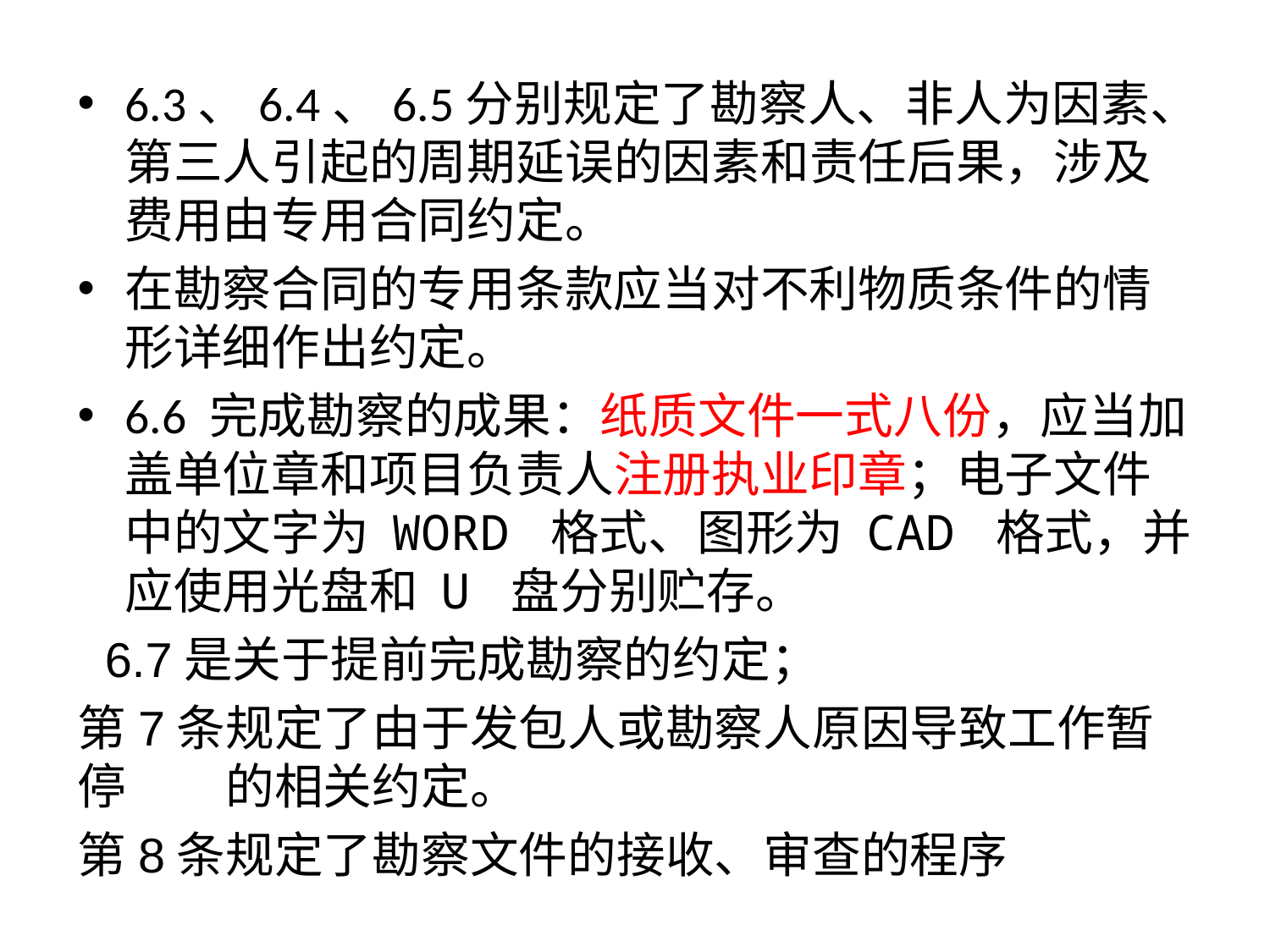

6.3、6.4、6.5分别规定了勘察人、非人为因素、第三人引起的周期延误的因素和责任后果，涉及费用由专用合同约定。
在勘察合同的专用条款应当对不利物质条件的情形详细作出约定。
6.6 完成勘察的成果：纸质文件一式八份，应当加盖单位章和项目负责人注册执业印章；电子文件中的文字为 WORD 格式、图形为 CAD 格式，并应使用光盘和 U 盘分别贮存。
  6.7是关于提前完成勘察的约定；
第7条规定了由于发包人或勘察人原因导致工作暂停         的相关约定。
第8条规定了勘察文件的接收、审查的程序